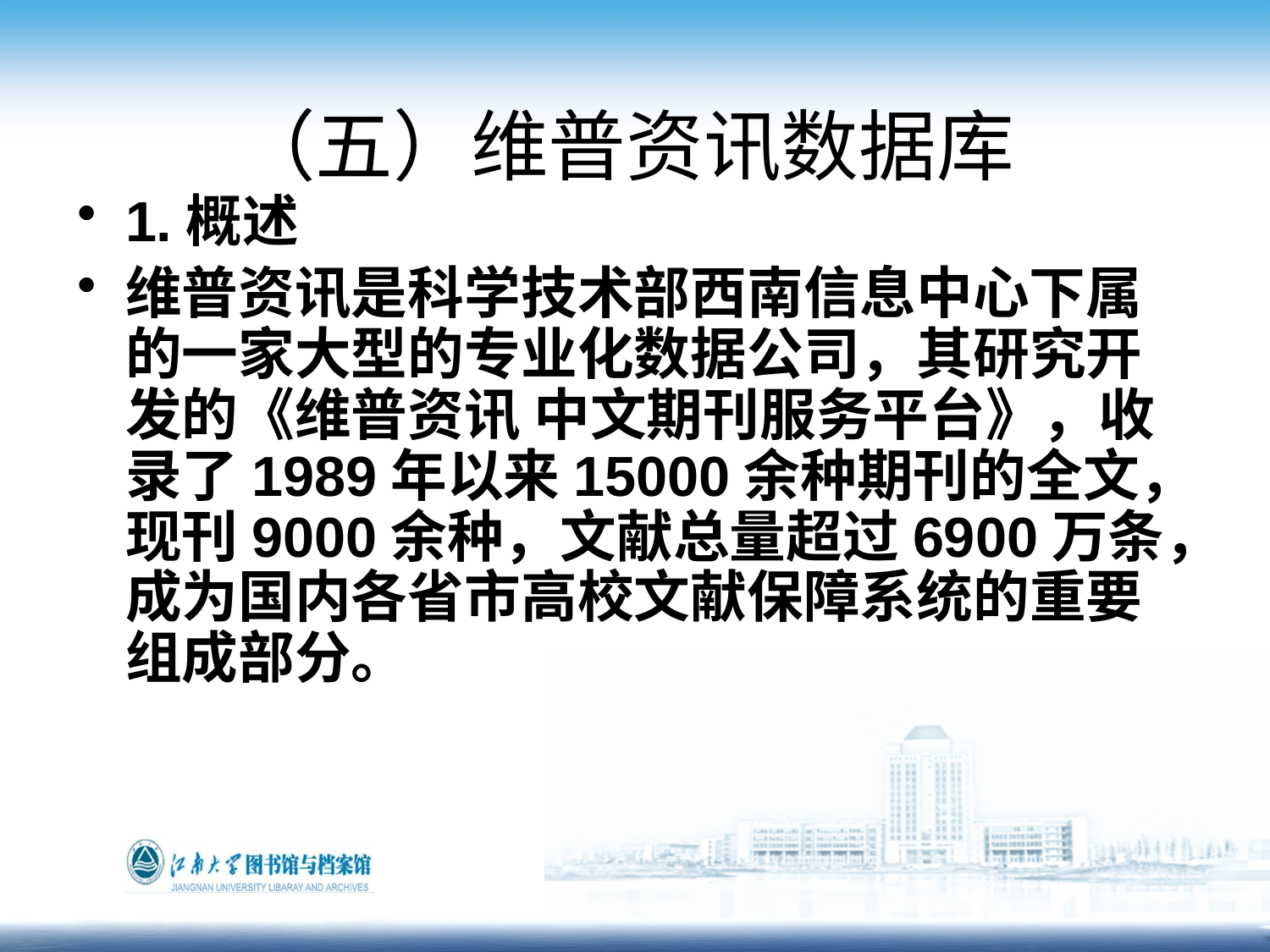

# （五）维普资讯数据库
1.概述
维普资讯是科学技术部西南信息中心下属的一家大型的专业化数据公司，其研究开发的《维普资讯 中文期刊服务平台》，收录了1989年以来15000余种期刊的全文，现刊9000余种，文献总量超过6900万条，成为国内各省市高校文献保障系统的重要组成部分。